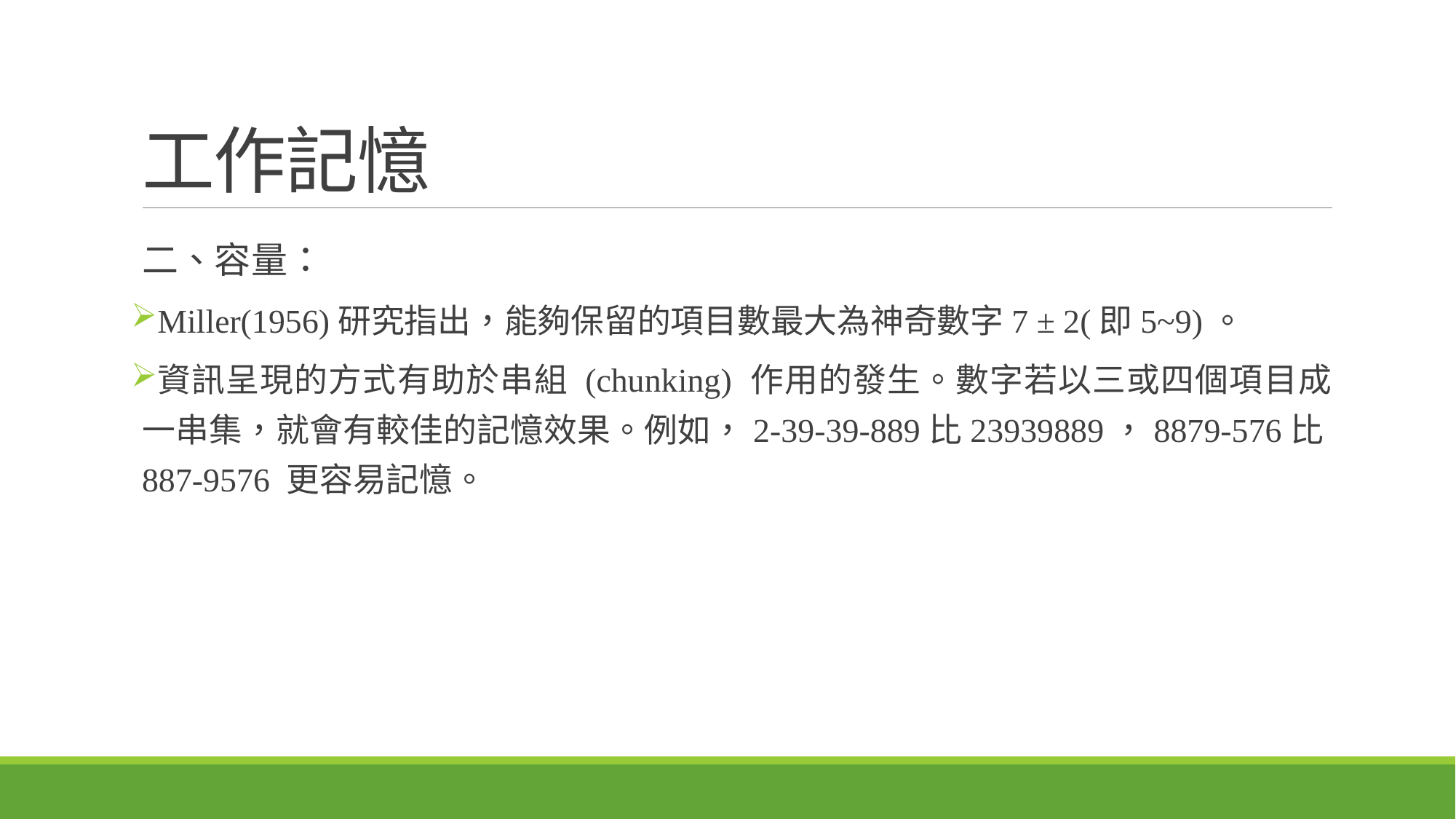

# 工作記憶
二、容量：
Miller(1956)研究指出，能夠保留的項目數最大為神奇數字7 ± 2(即5~9)。
資訊呈現的方式有助於串組 (chunking) 作用的發生。數字若以三或四個項目成一串集，就會有較佳的記憶效果。例如，2-39-39-889比23939889，8879-576比887-9576 更容易記憶。